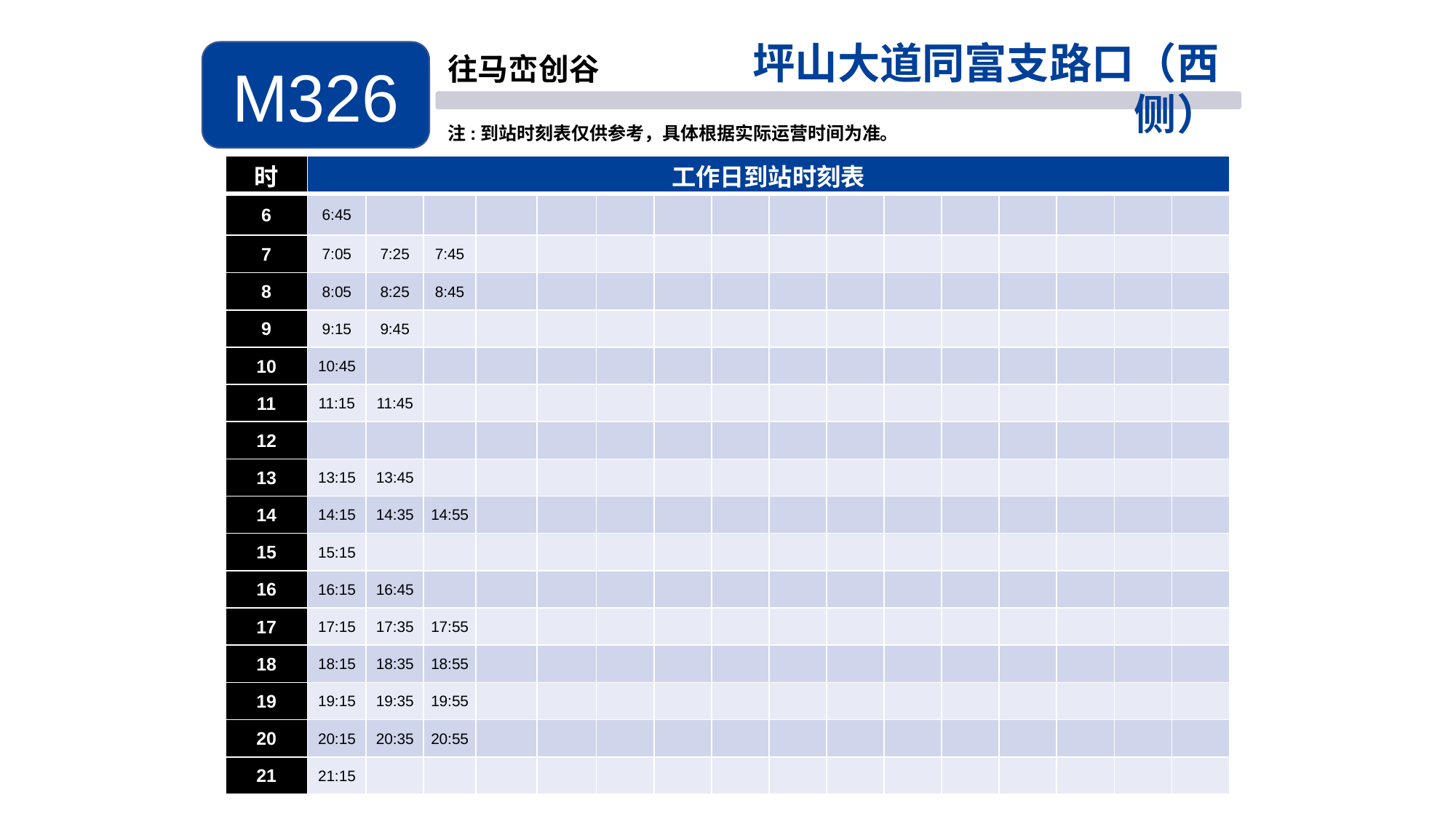

坪山大道同富支路口（西侧）
M326
往马峦创谷

注:到站时刻表仅供参考，具体根据实际运营时间为准。
| 时 | 工作日到站时刻表 |  |  |  |  |  |  |  |  |  |  |  |  |  |  |  |
| --- | --- | --- | --- | --- | --- | --- | --- | --- | --- | --- | --- | --- | --- | --- | --- | --- |
| 6 | 6:45 |  |  |  |  |  |  |  |  |  |  |  |  |  |  |  |
| 7 | 7:05 | 7:25 | 7:45 |  |  |  |  |  |  |  |  |  |  |  |  |  |
| 8 | 8:05 | 8:25 | 8:45 |  |  |  |  |  |  |  |  |  |  |  |  |  |
| 9 | 9:15 | 9:45 |  |  |  |  |  |  |  |  |  |  |  |  |  |  |
| 10 | 10:45 |  |  |  |  |  |  |  |  |  |  |  |  |  |  |  |
| 11 | 11:15 | 11:45 |  |  |  |  |  |  |  |  |  |  |  |  |  |  |
| 12 |  |  |  |  |  |  |  |  |  |  |  |  |  |  |  |  |
| 13 | 13:15 | 13:45 |  |  |  |  |  |  |  |  |  |  |  |  |  |  |
| 14 | 14:15 | 14:35 | 14:55 |  |  |  |  |  |  |  |  |  |  |  |  |  |
| 15 | 15:15 |  |  |  |  |  |  |  |  |  |  |  |  |  |  |  |
| 16 | 16:15 | 16:45 |  |  |  |  |  |  |  |  |  |  |  |  |  |  |
| 17 | 17:15 | 17:35 | 17:55 |  |  |  |  |  |  |  |  |  |  |  |  |  |
| 18 | 18:15 | 18:35 | 18:55 |  |  |  |  |  |  |  |  |  |  |  |  |  |
| 19 | 19:15 | 19:35 | 19:55 |  |  |  |  |  |  |  |  |  |  |  |  |  |
| 20 | 20:15 | 20:35 | 20:55 |  |  |  |  |  |  |  |  |  |  |  |  |  |
| 21 | 21:15 |  |  |  |  |  |  |  |  |  |  |  |  |  |  |  |